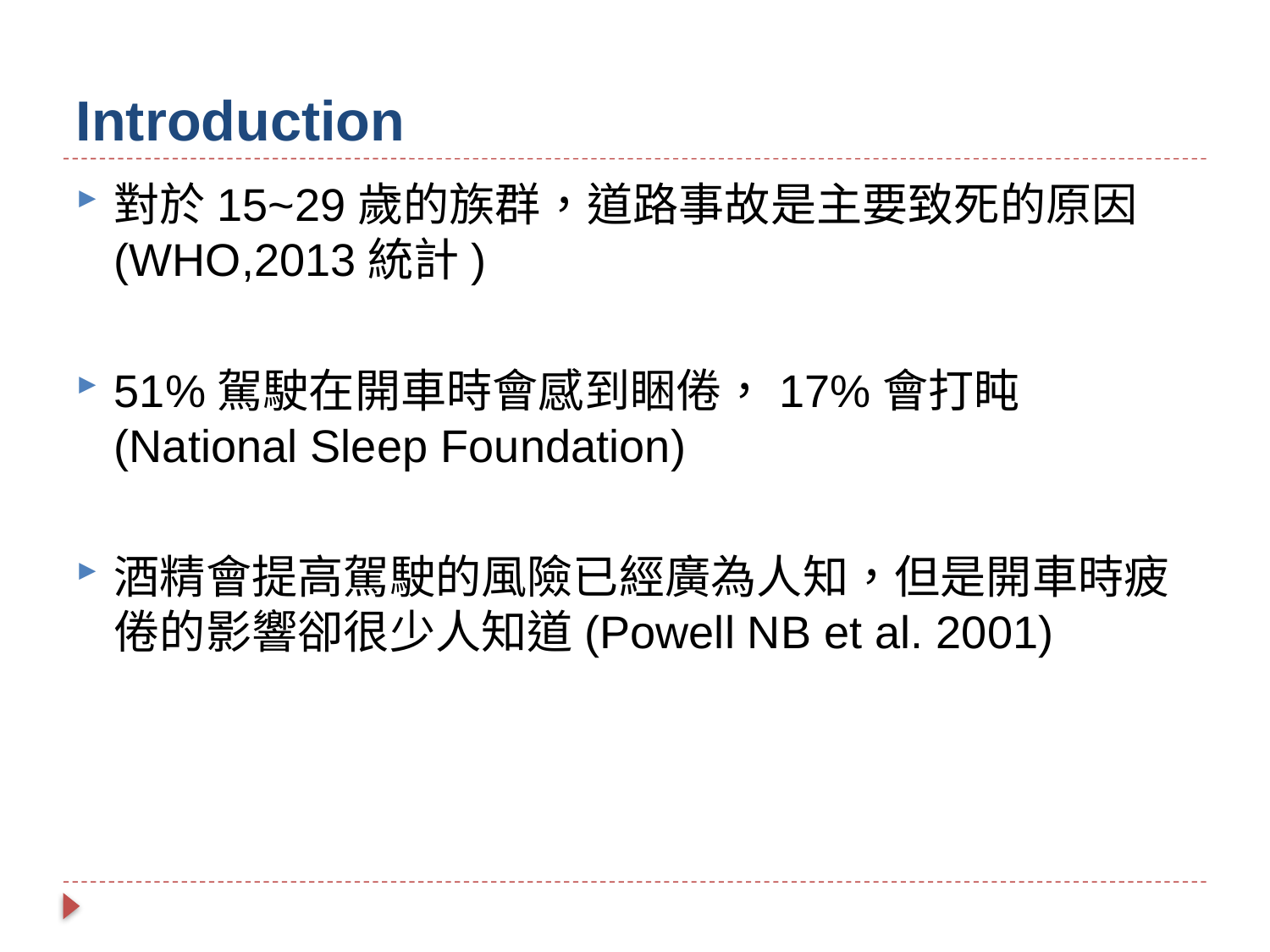

# Introduction
對於15~29歲的族群，道路事故是主要致死的原因(WHO,2013統計)

51%駕駛在開車時會感到睏倦，17%會打盹(National Sleep Foundation)

酒精會提高駕駛的風險已經廣為人知，但是開車時疲倦的影響卻很少人知道(Powell NB et al. 2001)